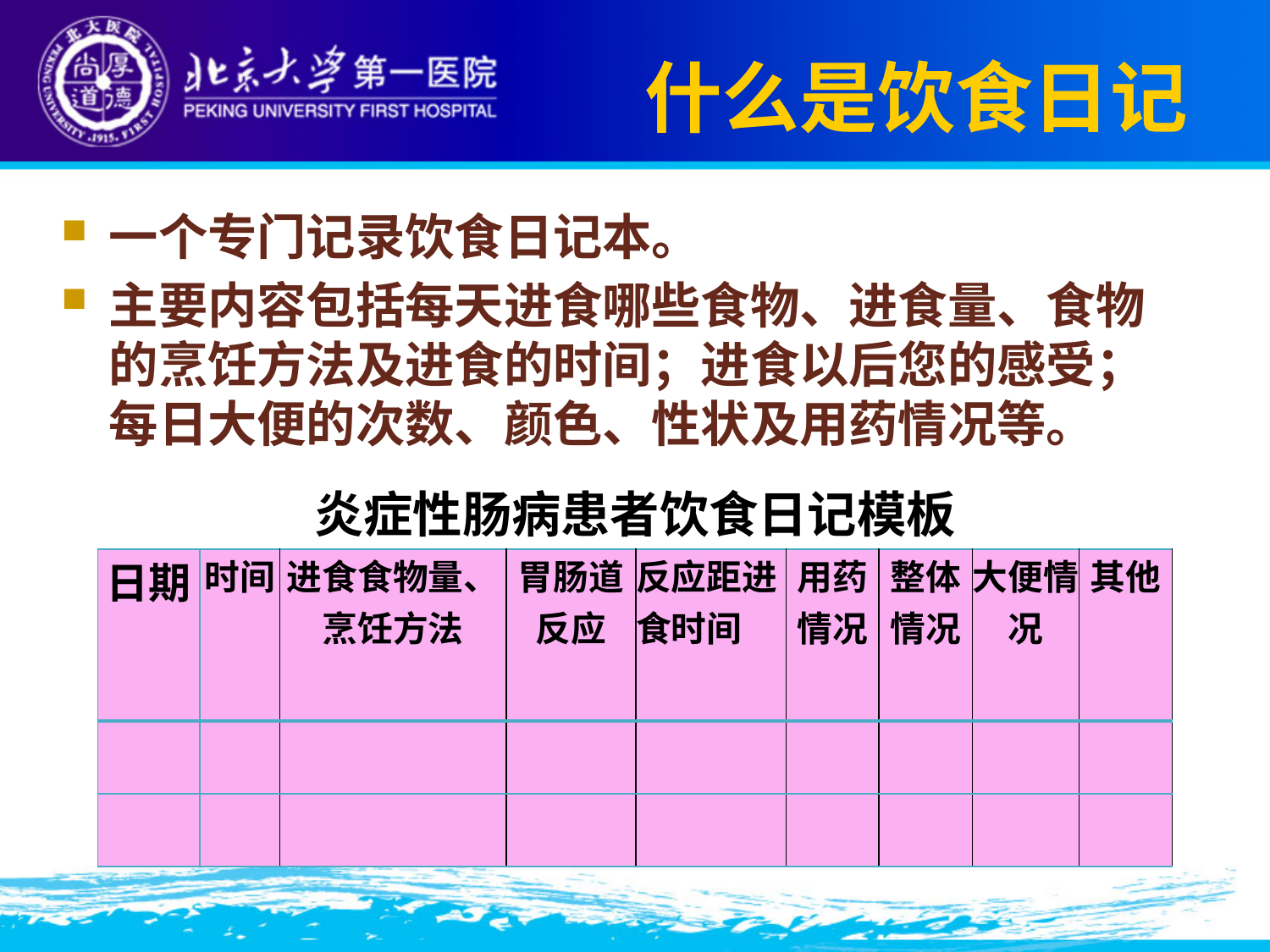

# 什么是饮食日记
一个专门记录饮食日记本。
主要内容包括每天进食哪些食物、进食量、食物的烹饪方法及进食的时间；进食以后您的感受；每日大便的次数、颜色、性状及用药情况等。

炎症性肠病患者饮食日记模板
| 日期 | 时间 | 进食食物量、烹饪方法 | 胃肠道反应 | 反应距进食时间 | 用药情况 | 整体情况 | 大便情况 | 其他 |
| --- | --- | --- | --- | --- | --- | --- | --- | --- |
|  |  |  |  |  |  |  |  |  |
|  |  |  |  |  |  |  |  |  |